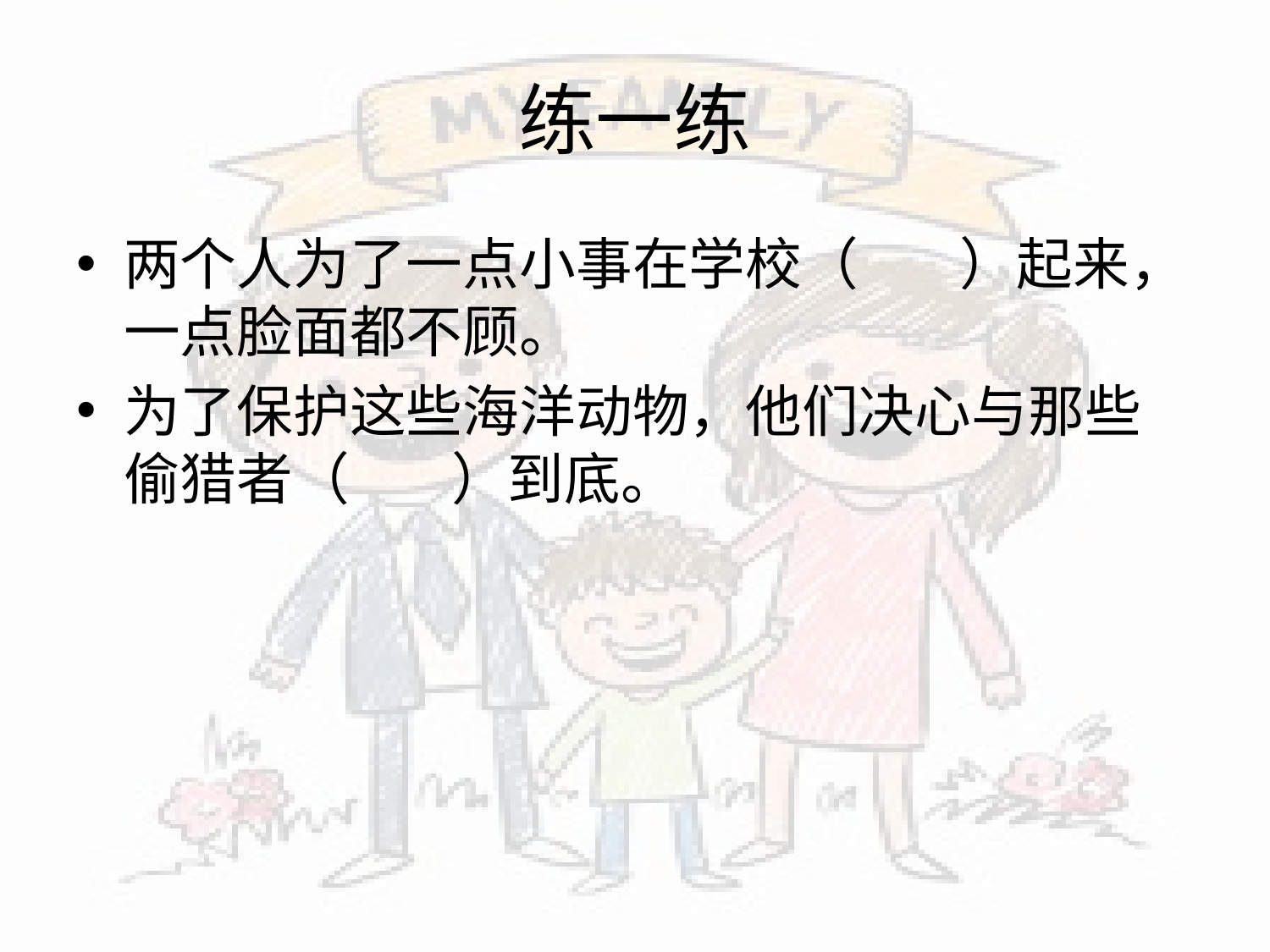

# 练一练
两个人为了一点小事在学校（        ）起来，一点脸面都不顾。
为了保护这些海洋动物，他们决心与那些偷猎者（        ）到底。